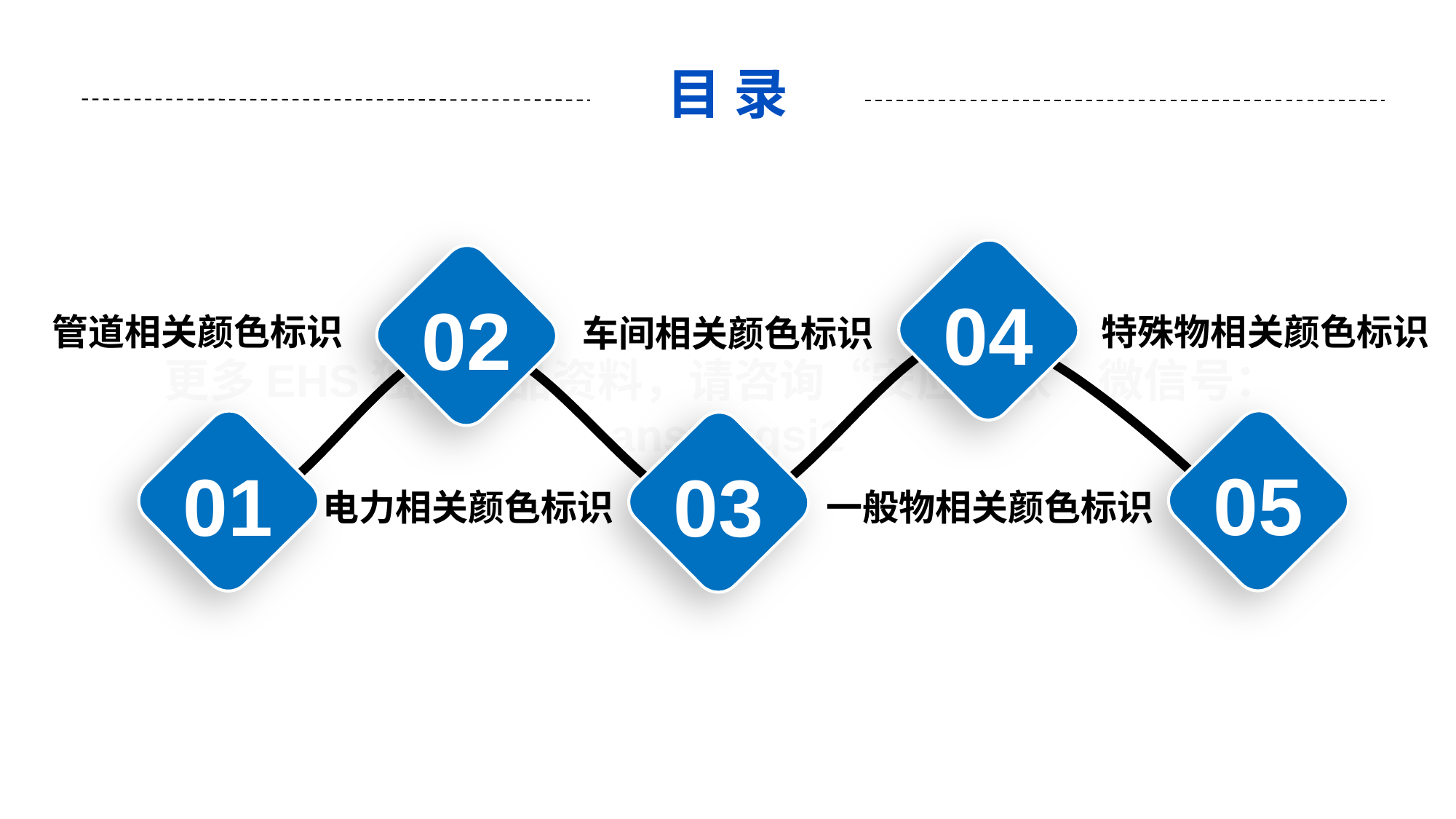

目 录

04

02
特殊物相关颜色标识
管道相关颜色标识
车间相关颜色标识

05

01

03
一般物相关颜色标识
电力相关颜色标识